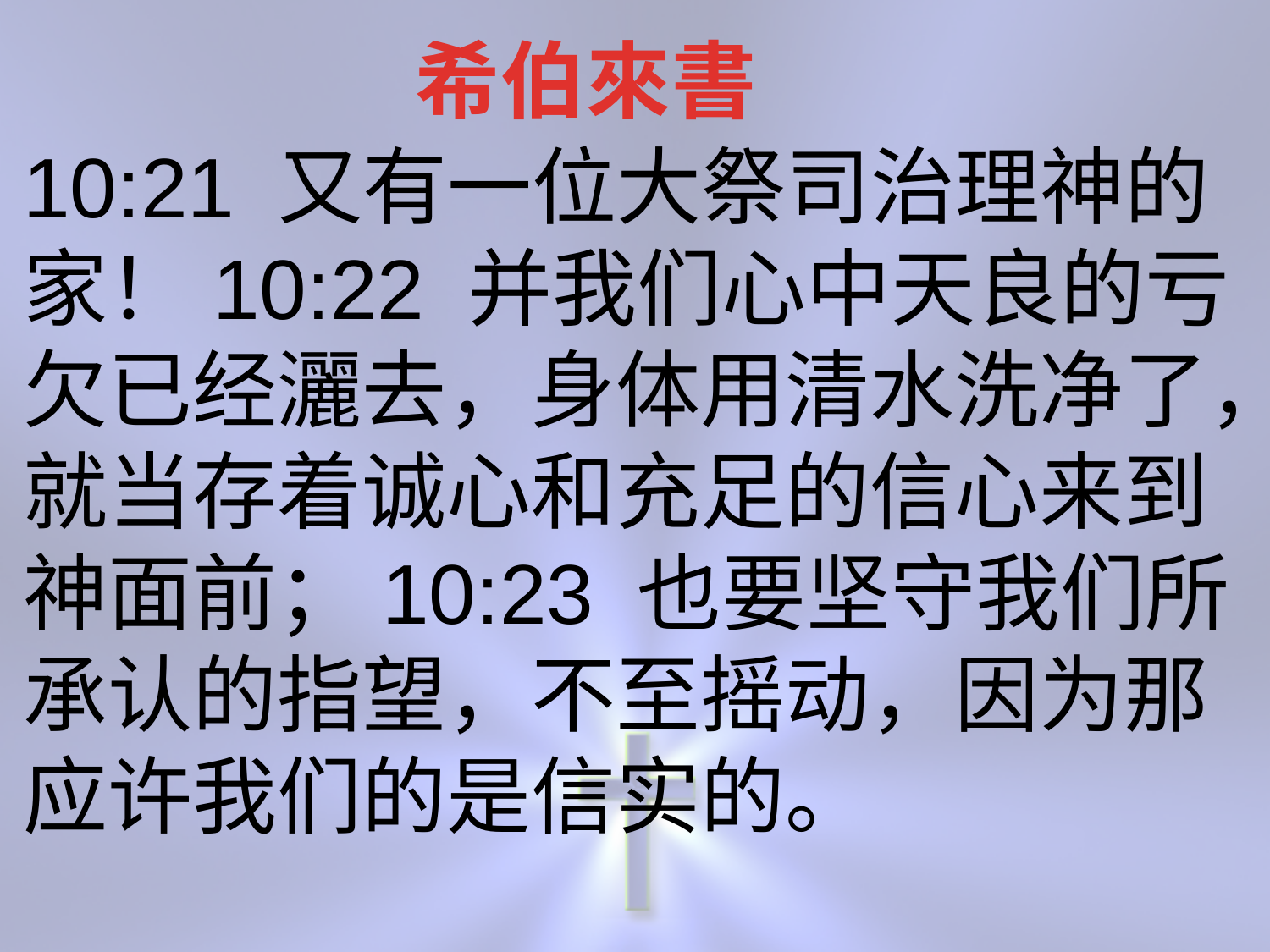

希伯來書
10:21 又有一位大祭司治理神的家！10:22 并我们心中天良的亏欠已经灑去，身体用清水洗净了，就当存着诚心和充足的信心来到神面前；10:23 也要坚守我们所承认的指望，不至摇动，因为那应许我们的是信实的。